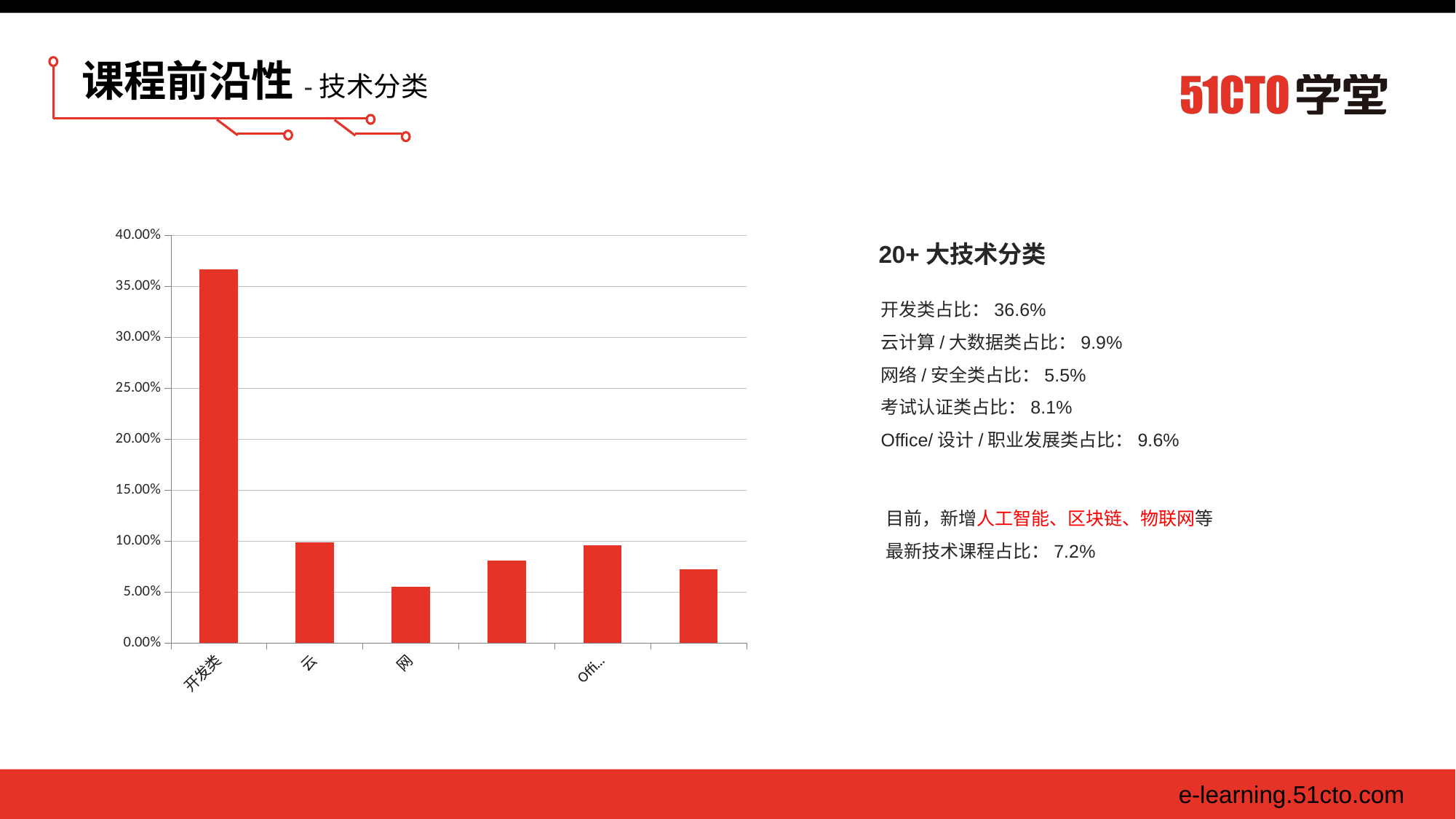

课程前沿性-技术分类

20+大技术分类

### Chart

| Category | 列1 |
|---|---|
| 开发类 | 0.366 |
| 云计算/大数据类 | 0.099 |
| 网络/安全类 | 0.055 |
| 考试认证类 | 0.081 |
| Office/设计/职业发展类 | 0.096 |
| 新技术课程 | 0.072 |
开发类占比：36.6%
云计算/大数据类占比：9.9%
网络/安全类占比：5.5%
考试认证类占比：8.1%
Office/设计/职业发展类占比：9.6%
目前，新增人工智能、区块链、物联网等
最新技术课程占比：7.2%